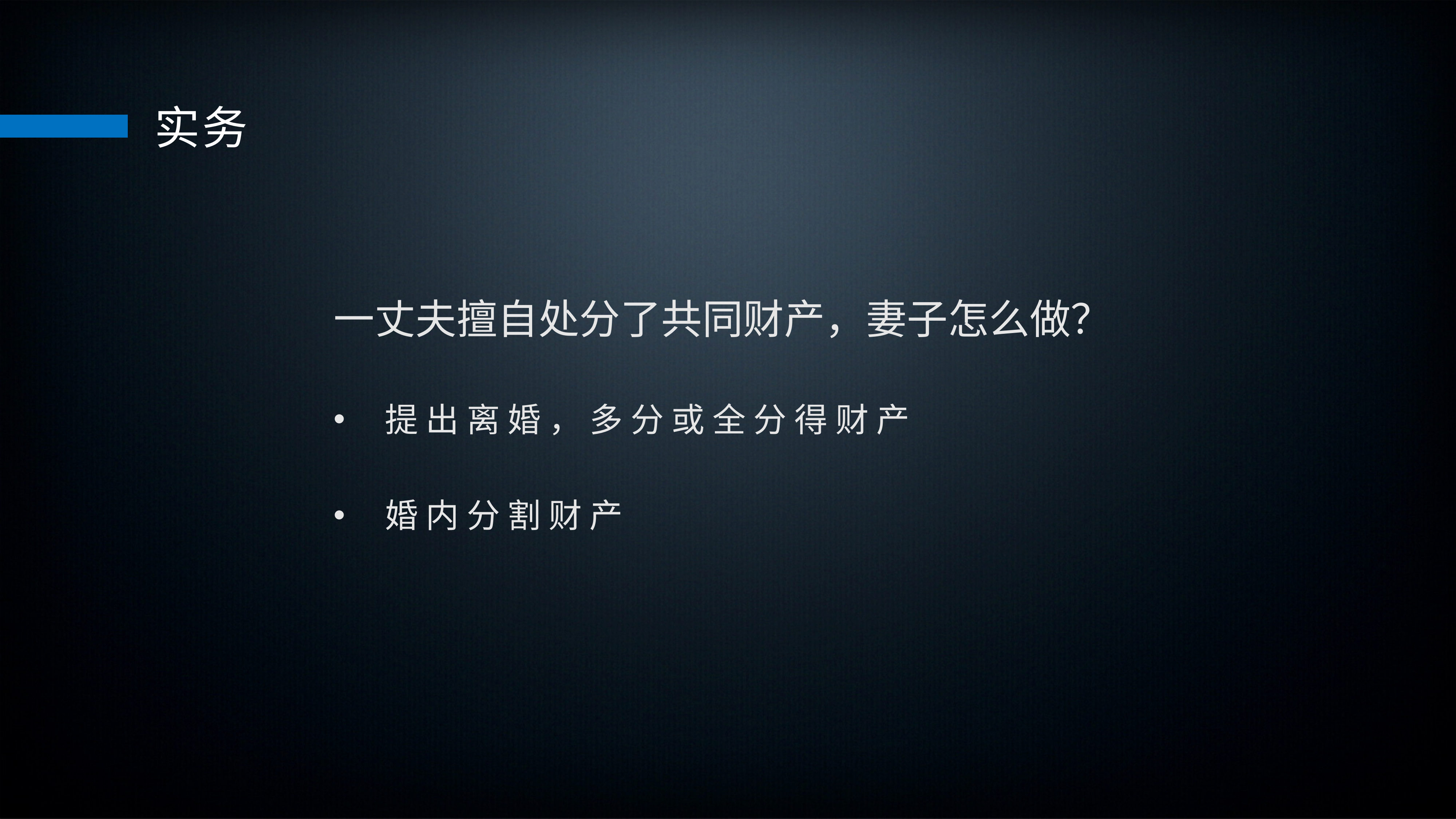

实务

一丈夫擅自处分了共同财产，妻子怎么做？
提出离婚，多分或全分得财产
婚内分割财产